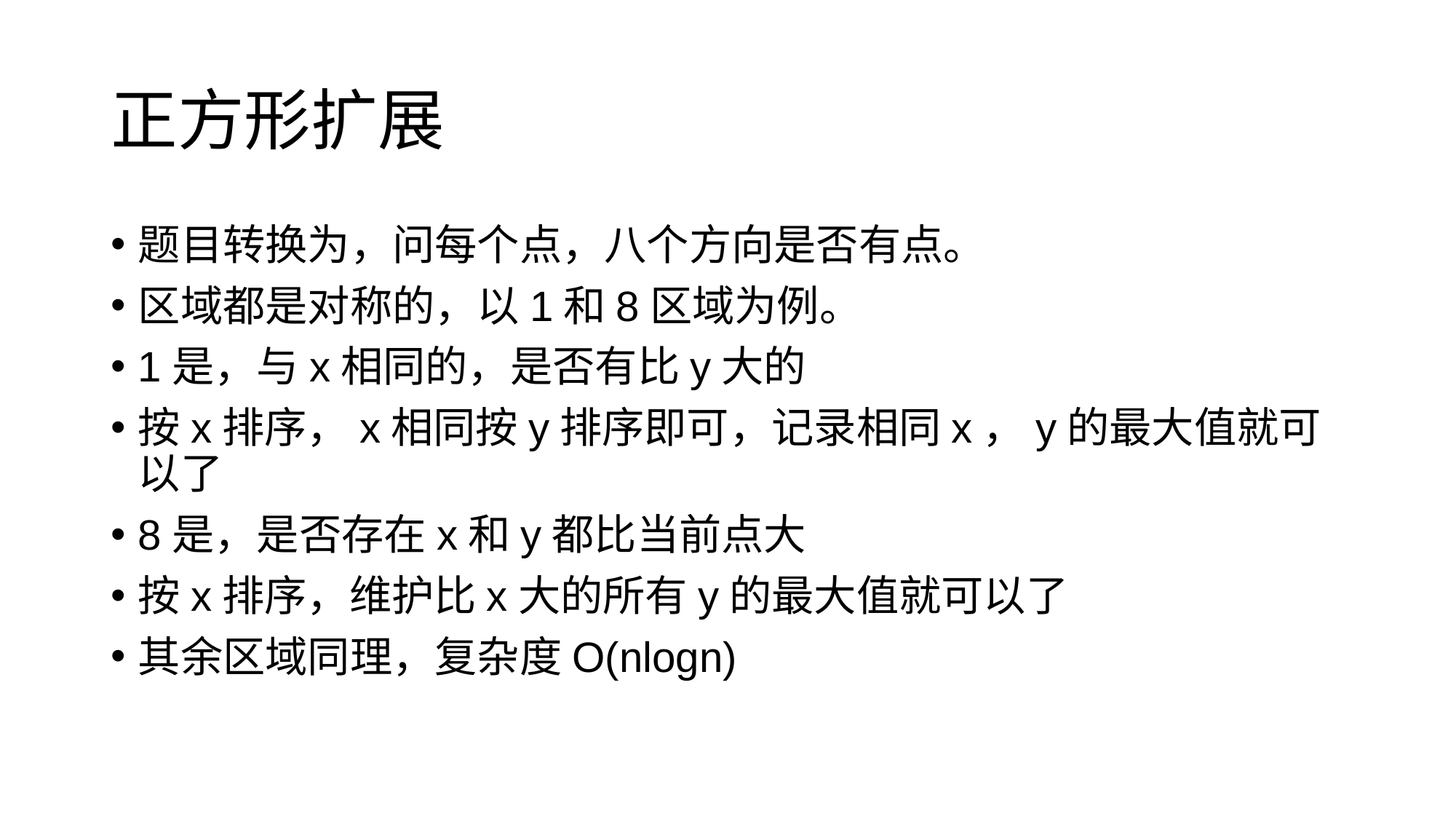

# 正方形扩展
题目转换为，问每个点，八个方向是否有点。
区域都是对称的，以1和8区域为例。
1是，与x相同的，是否有比y大的
按x排序，x相同按y排序即可，记录相同x，y的最大值就可以了
8是，是否存在x和y都比当前点大
按x排序，维护比x大的所有y的最大值就可以了
其余区域同理，复杂度O(nlogn)